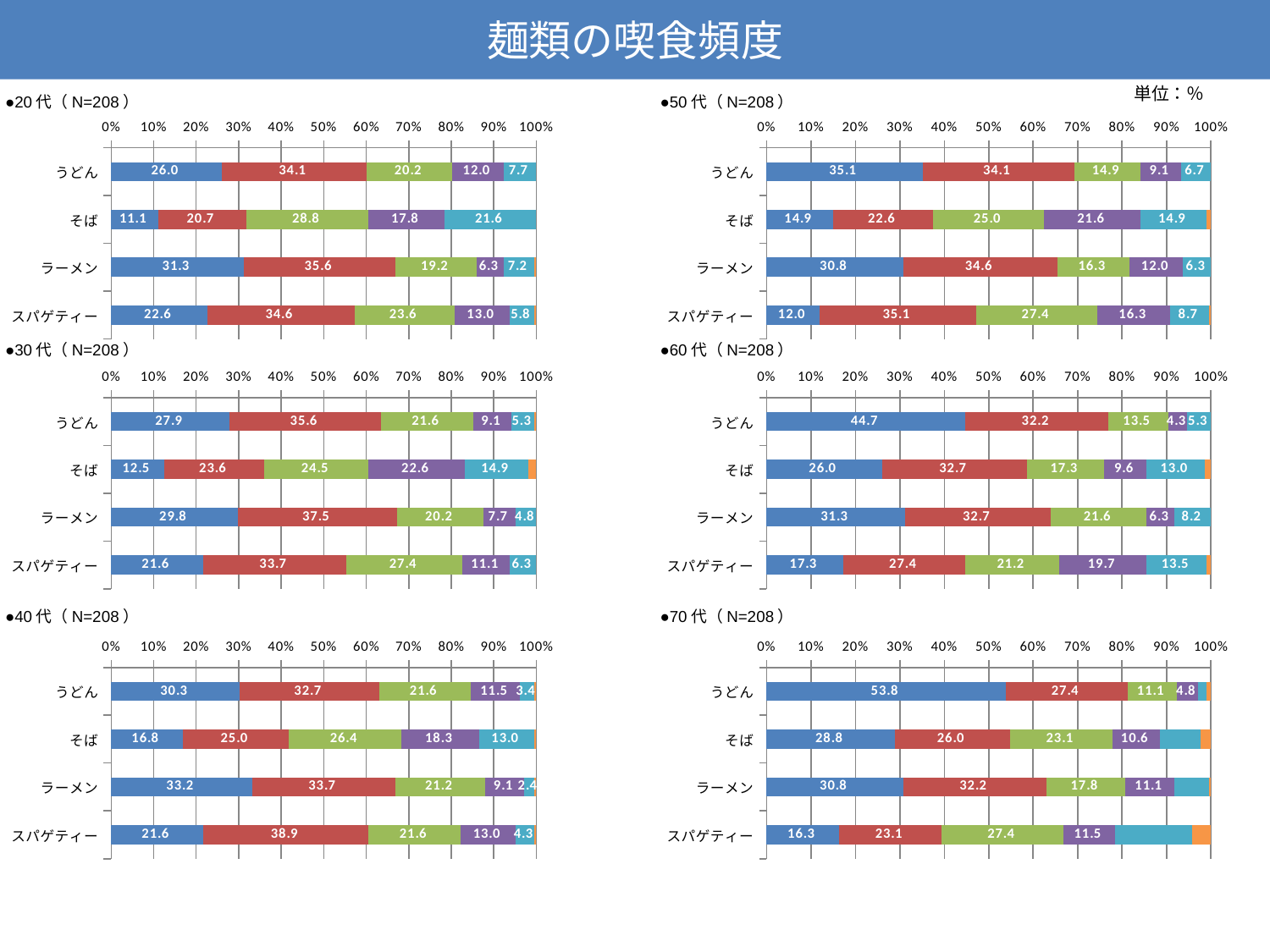

麺類の喫食頻度
単位：％
●20代（N=208）

●30代（N=208）

●40代（N=208）

●50代（N=208）

●60代（N=208）

●70代（N=208）

### Chart

| Category | 週1回以上 | 2～3週間に1回 | 月1回 | 2～3月に1回 | それ以下 | 食べない |
|---|---|---|---|---|---|---|
| うどん | 25.961538461538463 | 34.13461538461539 | 20.192307692307686 | 12.019230769230768 | 7.6923076923076925 | 0.0 |
| そば | 11.05769230769232 | 20.67307692307693 | 28.84615384615383 | 17.788461538461494 | 21.63461538461539 | 0.0 |
| ラーメン | 31.25 | 35.57692307692308 | 19.23076923076917 | 6.25 | 7.211538461538461 | 0.4807692307692308 |
| スパゲティー | 22.59615384615383 | 34.61538461538454 | 23.557692307692307 | 12.98076923076926 | 5.769230769230769 | 0.4807692307692308 |

### Chart

| Category | 週1回以上 | 2～3週間に1回 | 月1回 | 2～3月に1回 | それ以下 | 食べない |
|---|---|---|---|---|---|---|
| うどん | 35.096153846153996 | 34.13461538461539 | 14.903846153846171 | 9.134615384615362 | 6.730769230769239 | 0.0 |
| そば | 14.903846153846171 | 22.59615384615383 | 25.0 | 21.63461538461539 | 14.903846153846171 | 0.9615384615384617 |
| ラーメン | 30.76923076923077 | 34.615384615384535 | 16.34615384615383 | 12.019230769230768 | 6.25 | 0.0 |
| スパゲティー | 12.019230769230768 | 35.096153846153996 | 27.403846153846157 | 16.34615384615383 | 8.65384615384617 | 0.4807692307692308 |

### Chart

| Category | 週1回以上 | 2～3週間に1回 | 月1回 | 2～3月に1回 | それ以下 | 食べない |
|---|---|---|---|---|---|---|
| うどん | 27.884615384615387 | 35.57692307692308 | 21.63461538461539 | 9.134615384615364 | 5.288461538461538 | 0.4807692307692308 |
| そば | 12.5 | 23.557692307692307 | 24.51923076923079 | 22.59615384615383 | 14.903846153846168 | 1.9230769230769253 |
| ラーメン | 29.807692307692307 | 37.5 | 20.192307692307686 | 7.6923076923076925 | 4.807692307692308 | 0.0 |
| スパゲティー | 21.63461538461539 | 33.65384615384599 | 27.403846153846157 | 11.05769230769232 | 6.25 | 0.0 |

### Chart

| Category | 週1回以上 | 2～3週間に1回 | 月1回 | 2～3月に1回 | それ以下 | 食べない |
|---|---|---|---|---|---|---|
| うどん | 44.711538461538446 | 32.211538461538446 | 13.461538461538462 | 4.326923076923077 | 5.288461538461538 | 0.0 |
| そば | 25.961538461538463 | 32.69230769230769 | 17.307692307692307 | 9.615384615384638 | 12.980769230769264 | 1.4423076923076896 |
| ラーメン | 31.25 | 32.69230769230769 | 21.63461538461539 | 6.25 | 8.173076923076923 | 0.0 |
| スパゲティー | 17.307692307692307 | 27.403846153846157 | 21.15384615384619 | 19.711538461538492 | 13.461538461538462 | 0.9615384615384617 |

### Chart

| Category | 週1回以上 | 2～3週間に1回 | 月1回 | 2～3月に1回 | それ以下 | 食べない |
|---|---|---|---|---|---|---|
| うどん | 30.288461538461494 | 32.69230769230769 | 21.63461538461539 | 11.538461538461538 | 3.3653846153846154 | 0.4807692307692308 |
| そば | 16.82692307692304 | 25.0 | 26.442307692307658 | 18.269230769230766 | 12.98076923076926 | 0.4807692307692308 |
| ラーメン | 33.17307692307696 | 33.65384615384599 | 21.15384615384618 | 9.134615384615364 | 2.4038461538461537 | 0.4807692307692308 |
| スパゲティー | 21.63461538461539 | 38.942307692307644 | 21.63461538461539 | 12.98076923076926 | 4.326923076923077 | 0.4807692307692308 |

### Chart

| Category | 週1回以上 | 2～3週間に1回 | 月1回 | 2～3月に1回 | それ以下 | 食べない |
|---|---|---|---|---|---|---|
| うどん | 53.84615384615394 | 27.403846153846157 | 11.057692307692323 | 4.807692307692308 | 1.9230769230769256 | 0.9615384615384617 |
| そば | 28.84615384615383 | 25.961538461538463 | 23.076923076923034 | 10.576923076923077 | 9.134615384615362 | 2.4038461538461537 |
| ラーメン | 30.76923076923077 | 32.211538461538446 | 17.788461538461487 | 11.057692307692323 | 7.6923076923076925 | 0.4807692307692308 |
| スパゲティー | 16.34615384615383 | 23.076923076923034 | 27.403846153846157 | 11.538461538461538 | 17.307692307692307 | 4.326923076923077 |